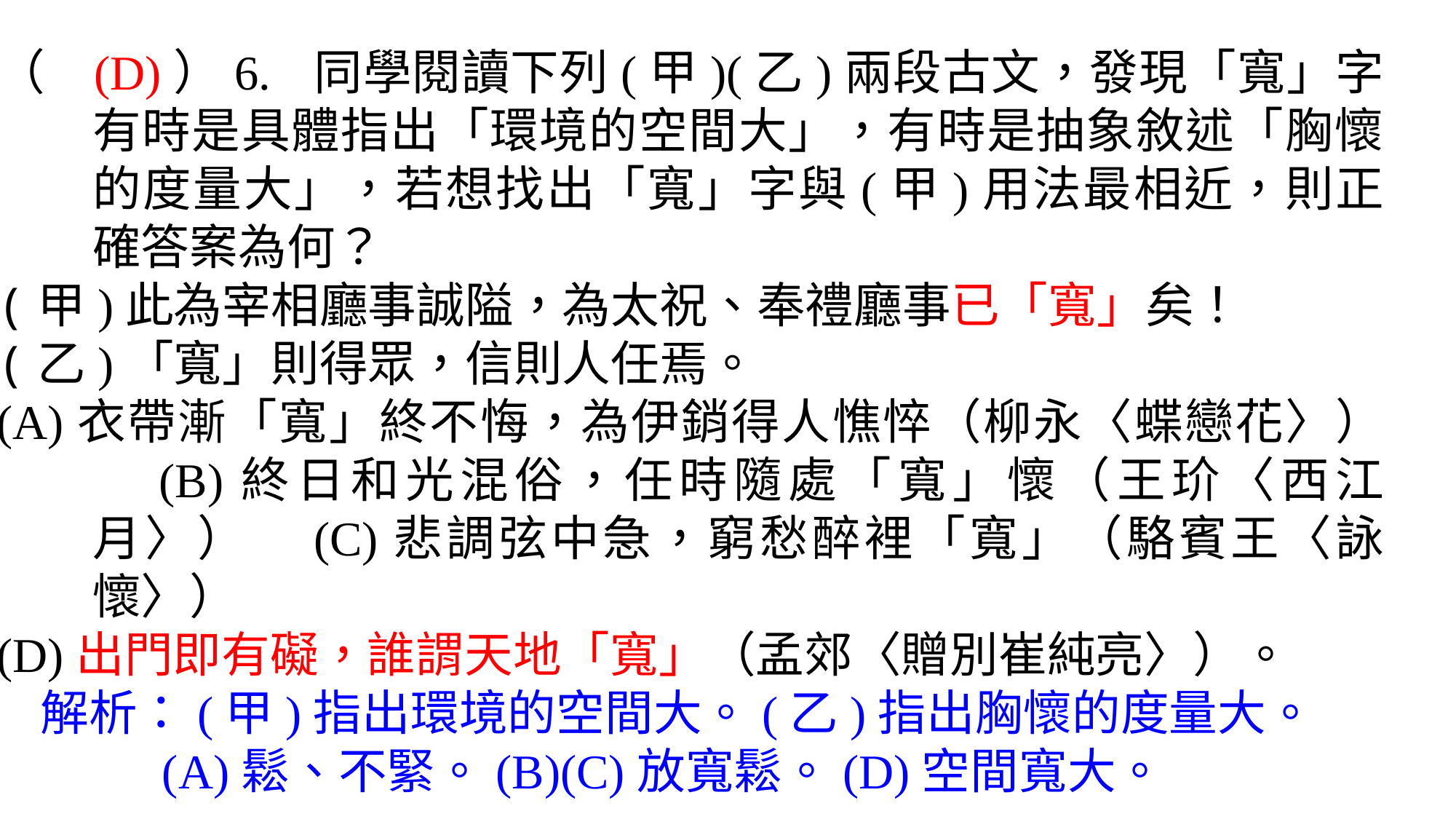

（	(D)）6.	同學閱讀下列(甲)(乙)兩段古文，發現「寬」字有時是具體指出「環境的空間大」，有時是抽象敘述「胸懷的度量大」，若想找出「寬」字與(甲)用法最相近，則正確答案為何？
(甲)此為宰相廳事誠隘，為太祝、奉禮廳事已「寬」矣！
(乙)「寬」則得眾，信則人任焉。
(A)衣帶漸「寬」終不悔，為伊銷得人憔悴（柳永〈蝶戀花〉）　(B)終日和光混俗，任時隨處「寬」懷（王玠〈西江月〉）　(C)悲調弦中急，窮愁醉裡「寬」（駱賓王〈詠懷〉）
(D)出門即有礙，誰謂天地「寬」（孟郊〈贈別崔純亮〉）。
解析：(甲)指出環境的空間大。(乙)指出胸懷的度量大。
          (A)鬆、不緊。(B)(C)放寬鬆。(D)空間寬大。